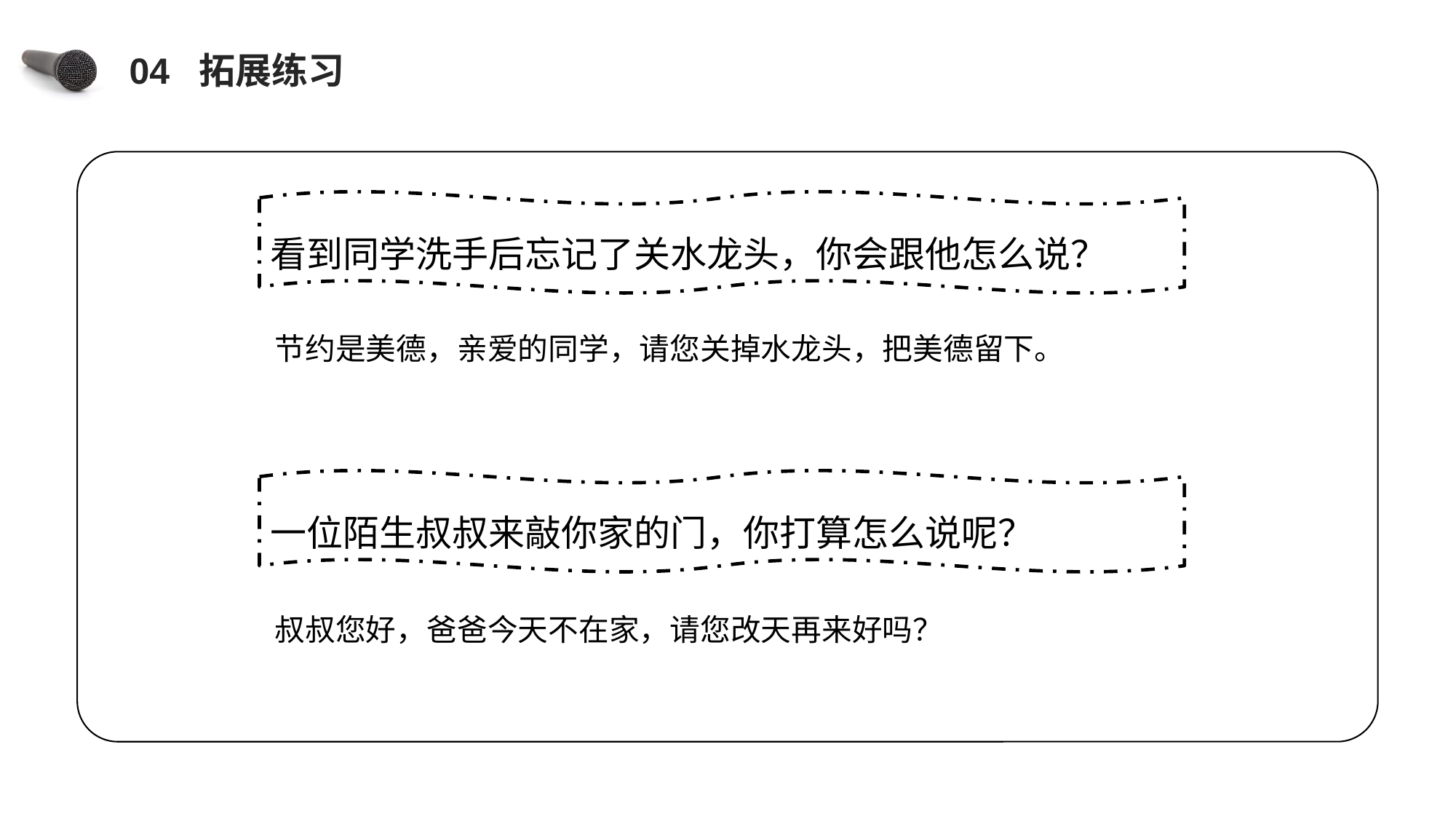

04  拓展练习
看到同学洗手后忘记了关水龙头，你会跟他怎么说？
节约是美德，亲爱的同学，请您关掉水龙头，把美德留下。
一位陌生叔叔来敲你家的门，你打算怎么说呢？
叔叔您好，爸爸今天不在家，请您改天再来好吗？